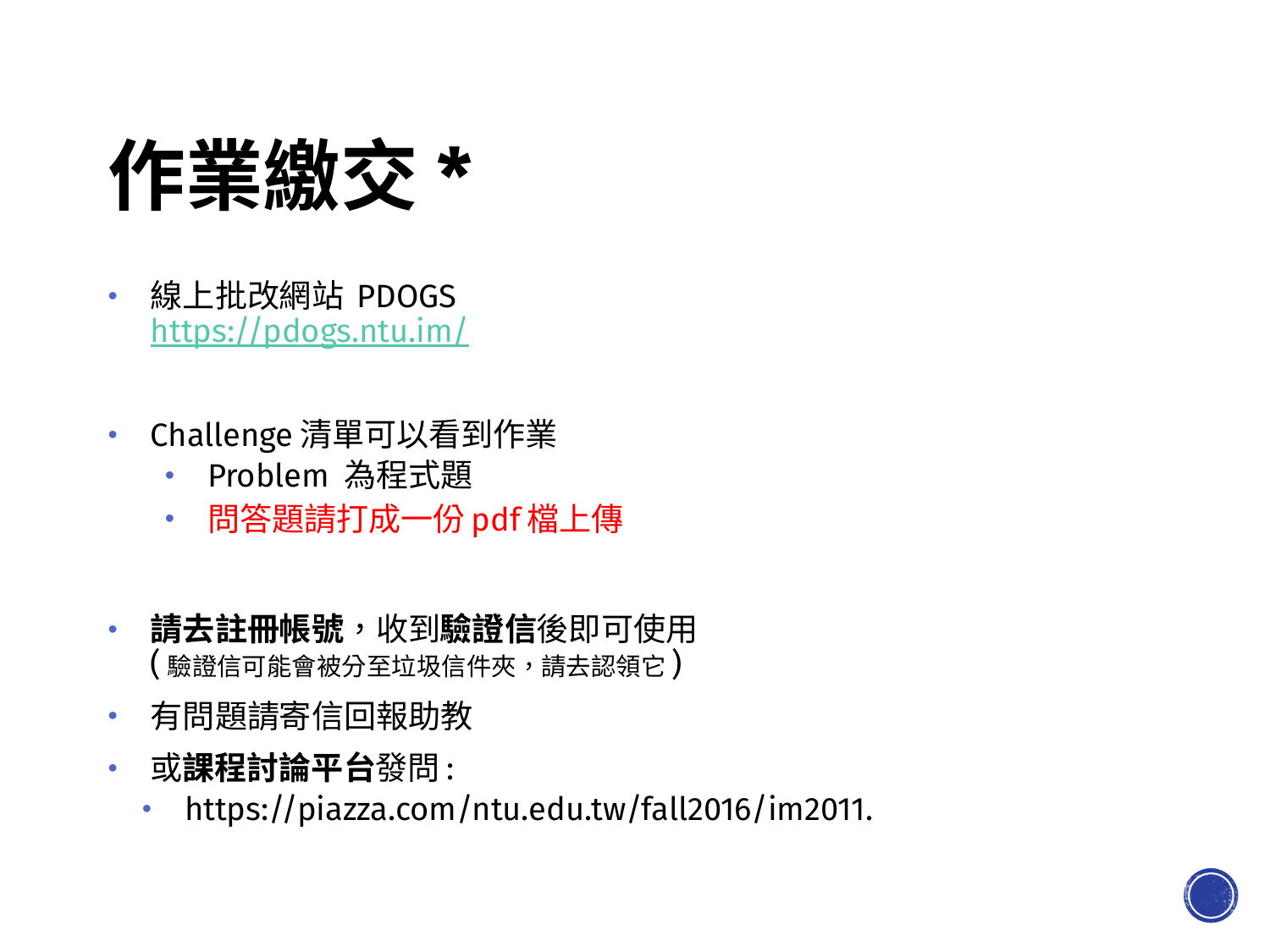

# 作業繳交*
線上批改網站 PDOGS
https://pdogs.ntu.im/

Challenge清單可以看到作業
Problem 為程式題
問答題請打成一份pdf檔上傳

請去註冊帳號，收到驗證信後即可使用
(驗證信可能會被分至垃圾信件夾，請去認領它)
有問題請寄信回報助教
或課程討論平台發問:
https://piazza.com/ntu.edu.tw/fall2016/im2011.